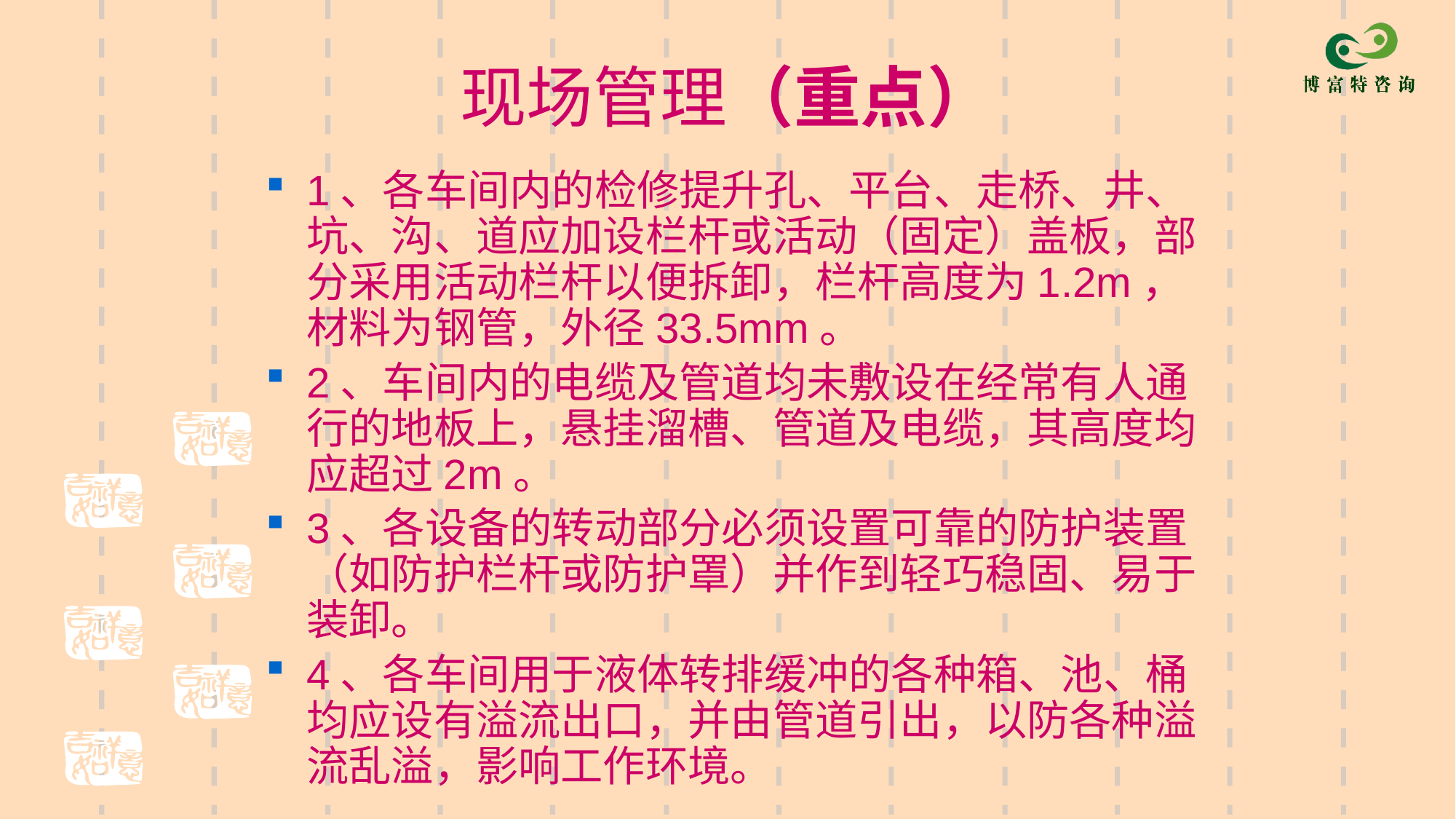

# 现场管理（重点）
1、各车间内的检修提升孔、平台、走桥、井、坑、沟、道应加设栏杆或活动（固定）盖板，部分采用活动栏杆以便拆卸，栏杆高度为1.2m，材料为钢管，外径33.5mm。
2、车间内的电缆及管道均未敷设在经常有人通行的地板上，悬挂溜槽、管道及电缆，其高度均应超过2m。
3、各设备的转动部分必须设置可靠的防护装置（如防护栏杆或防护罩）并作到轻巧稳固、易于装卸。
4、各车间用于液体转排缓冲的各种箱、池、桶均应设有溢流出口，并由管道引出，以防各种溢流乱溢，影响工作环境。